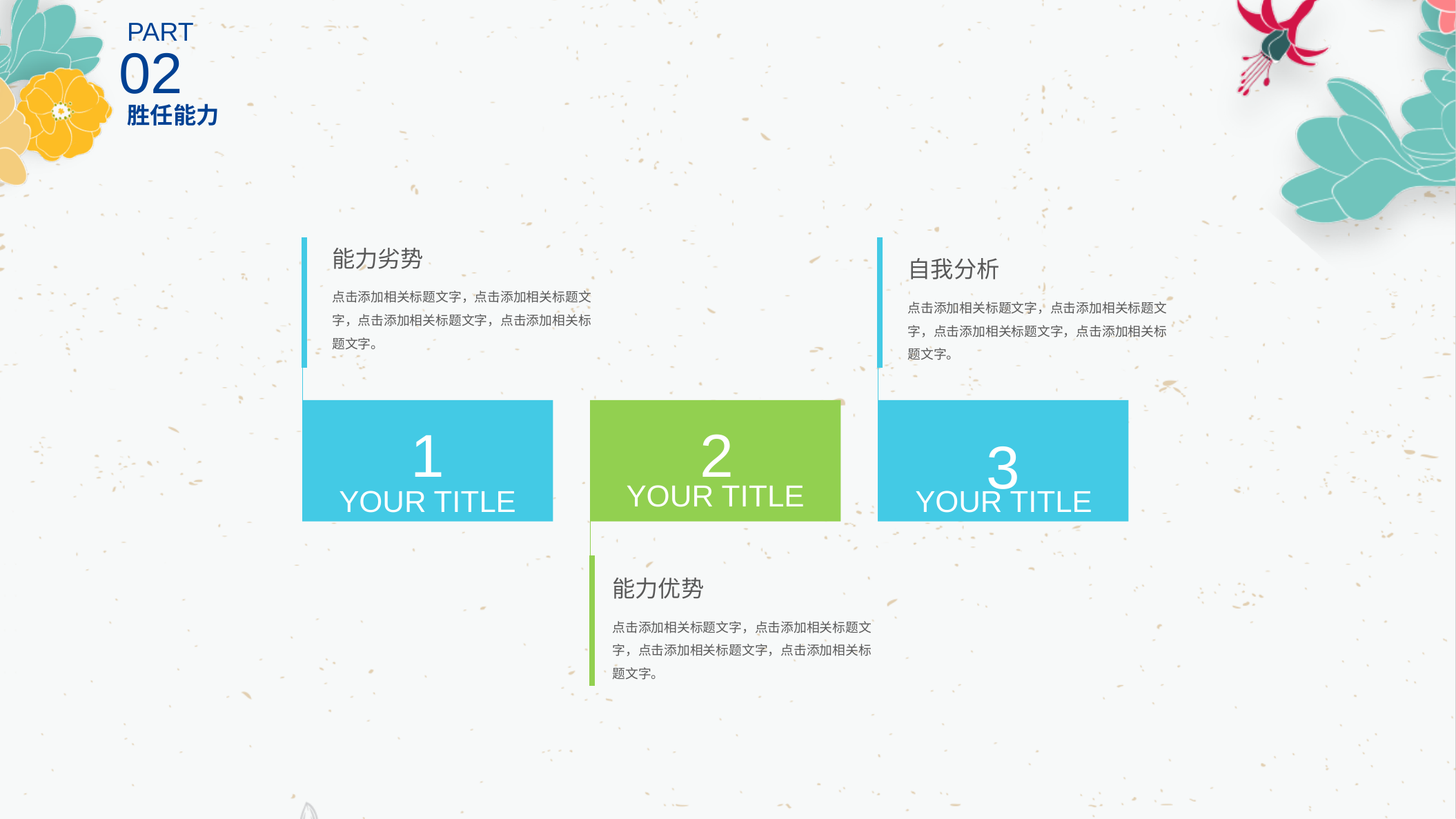

PART
02
胜任能力
能力劣势

自我分析
点击添加相关标题文字，点击添加相关标题文字，点击添加相关标题文字，点击添加相关标题文字。
点击添加相关标题文字，点击添加相关标题文字，点击添加相关标题文字，点击添加相关标题文字。

1
YOUR TITLE

2
YOUR TITLE

3
YOUR TITLE

能力优势
点击添加相关标题文字，点击添加相关标题文字，点击添加相关标题文字，点击添加相关标题文字。